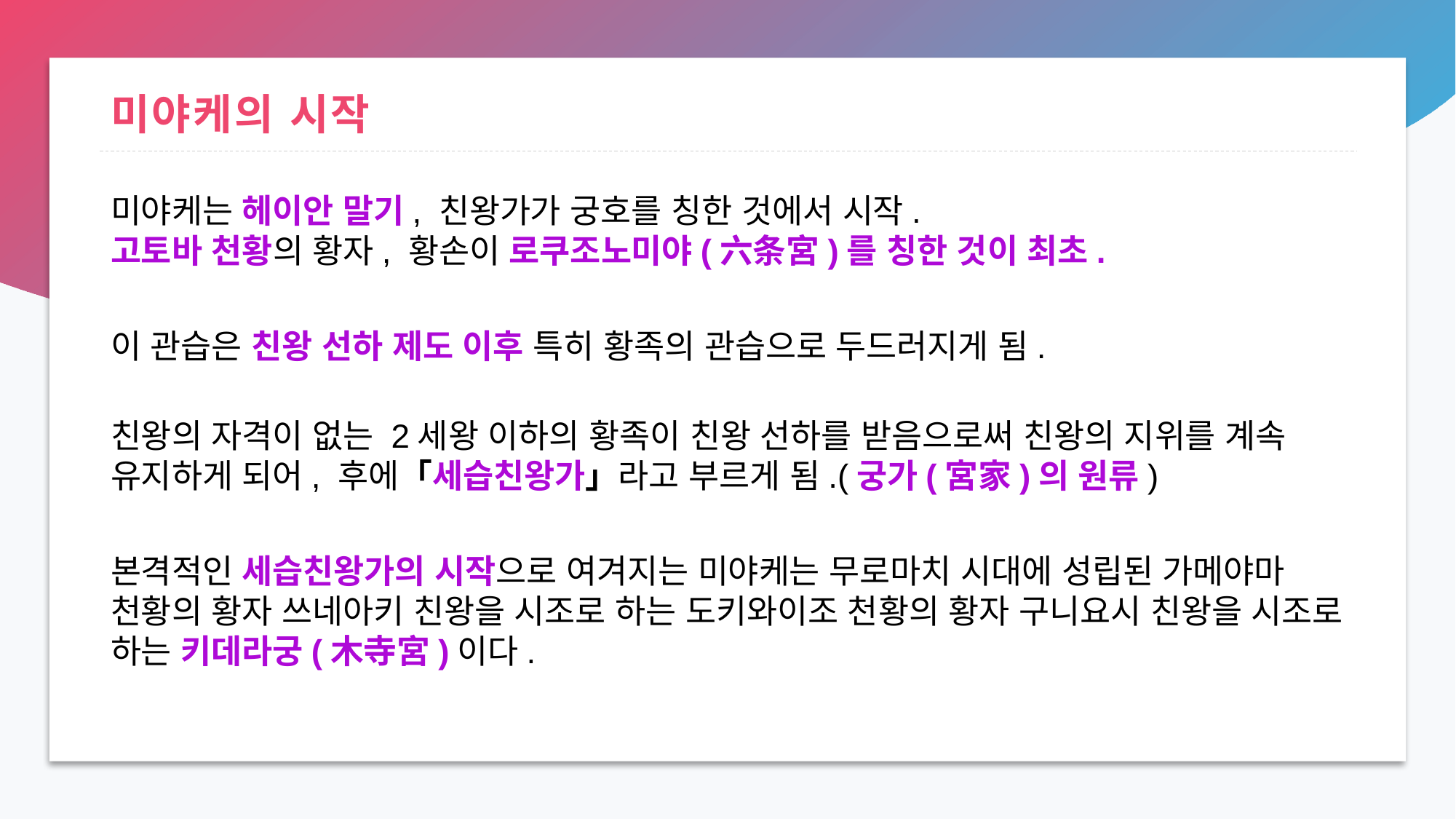

# 미야케의 시작
미야케는 헤이안 말기, 친왕가가 궁호를 칭한 것에서 시작.
고토바 천황의 황자, 황손이 로쿠조노미야(六条宮)를 칭한 것이 최초.
이 관습은 친왕 선하 제도 이후 특히 황족의 관습으로 두드러지게 됨.
친왕의 자격이 없는 2세왕 이하의 황족이 친왕 선하를 받음으로써 친왕의 지위를 계속 유지하게 되어, 후에「세습친왕가」라고 부르게 됨.(궁가(宮家)의 원류)
본격적인 세습친왕가의 시작으로 여겨지는 미야케는 무로마치 시대에 성립된 가메야마 천황의 황자 쓰네아키 친왕을 시조로 하는 도키와이조 천황의 황자 구니요시 친왕을 시조로 하는 키데라궁(木寺宮)이다.